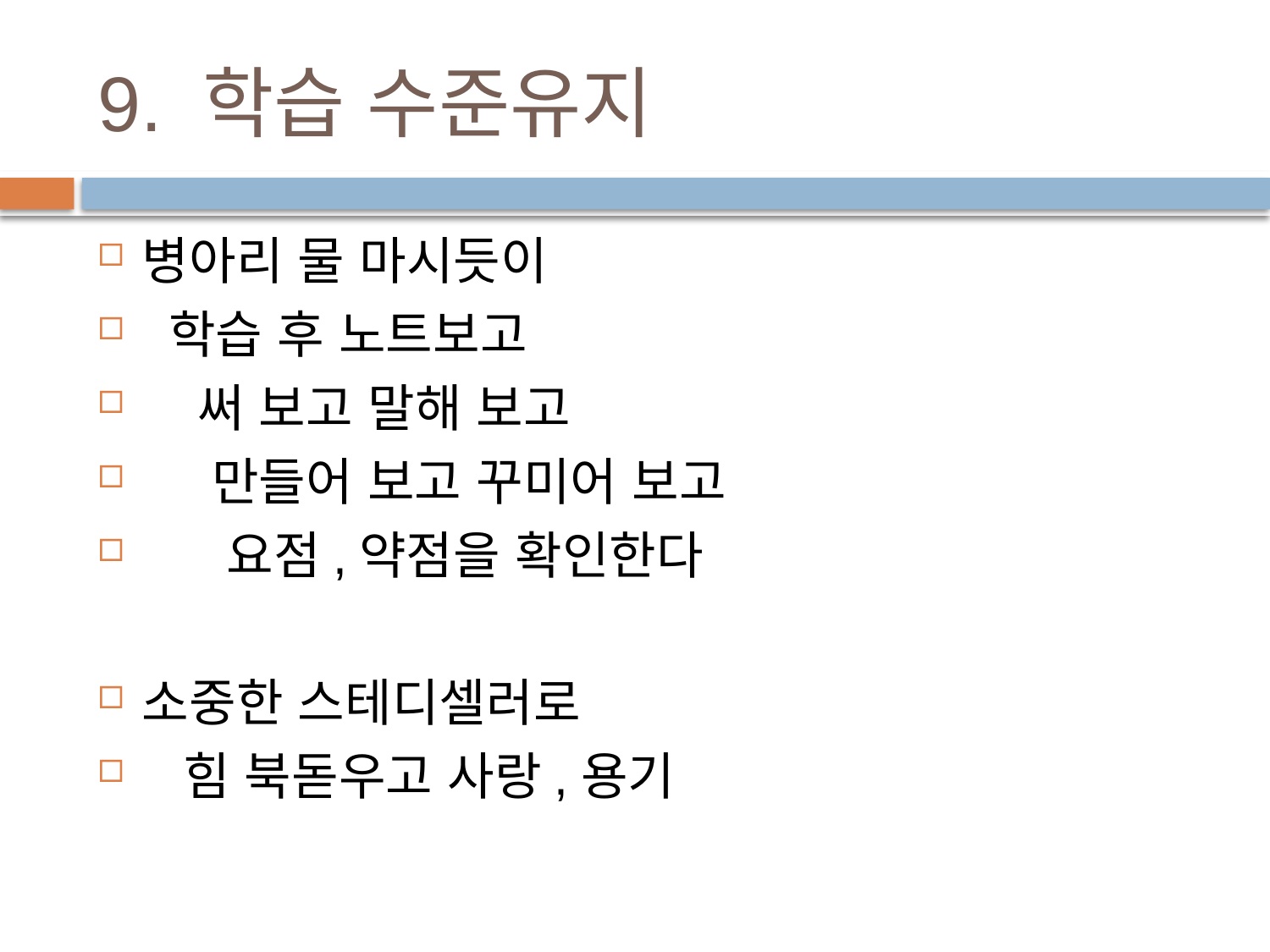

# 9. 학습 수준유지
병아리 물 마시듯이
 학습 후 노트보고
   써 보고 말해 보고
    만들어 보고 꾸미어 보고
     요점,약점을 확인한다

소중한 스테디셀러로
  힘 북돋우고 사랑,용기